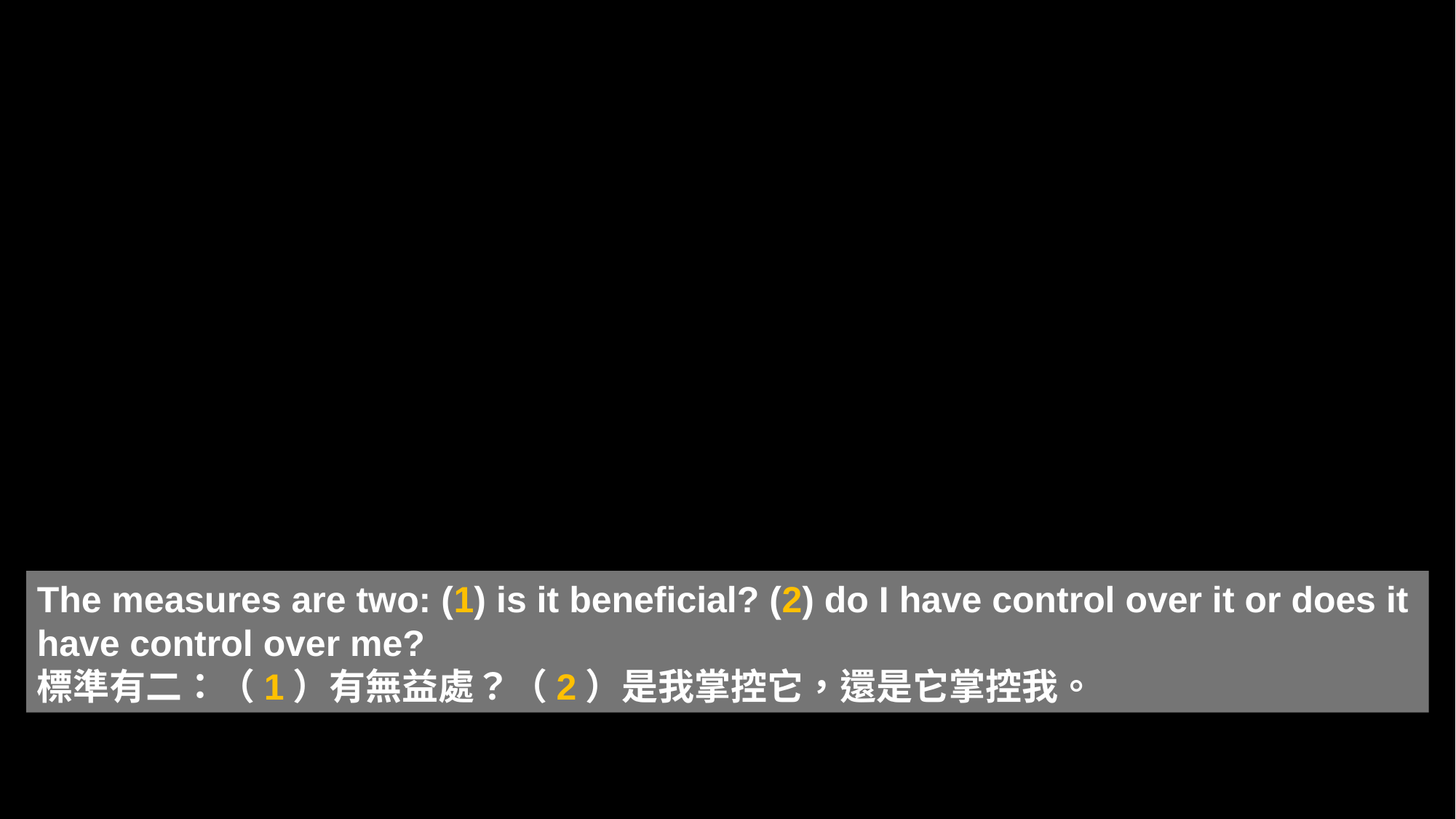

The measures are two: (1) is it beneficial? (2) do I have control over it or does it have control over me?
標準有二：（1）有無益處？（2）是我掌控它，還是它掌控我。